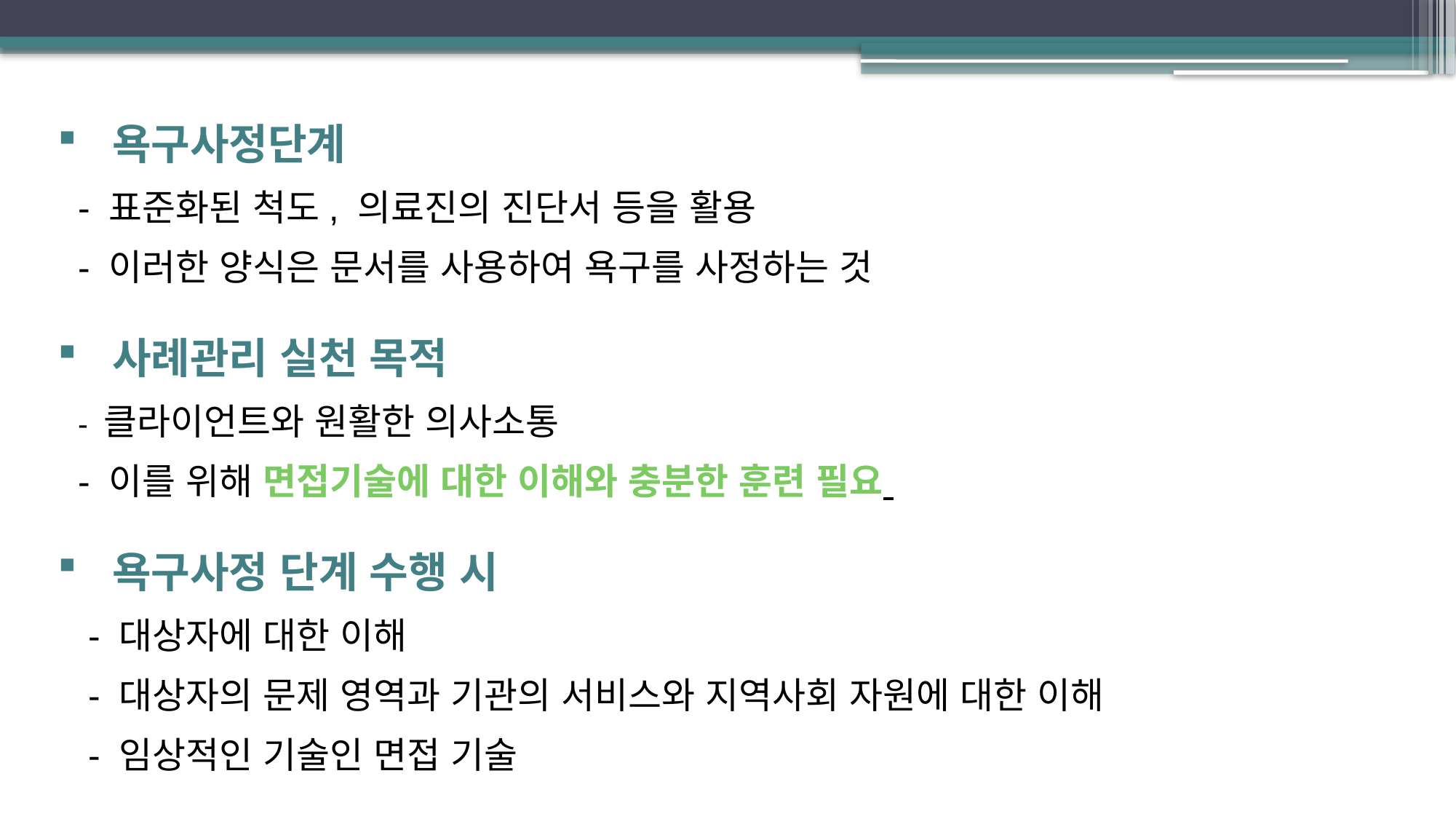

욕구사정단계
  - 표준화된 척도, 의료진의 진단서 등을 활용
  - 이러한 양식은 문서를 사용하여 욕구를 사정하는 것

사례관리 실천 목적
  - 클라이언트와 원활한 의사소통
  - 이를 위해 면접기술에 대한 이해와 충분한 훈련 필요

욕구사정 단계 수행 시
   - 대상자에 대한 이해
   - 대상자의 문제 영역과 기관의 서비스와 지역사회 자원에 대한 이해
   - 임상적인 기술인 면접 기술